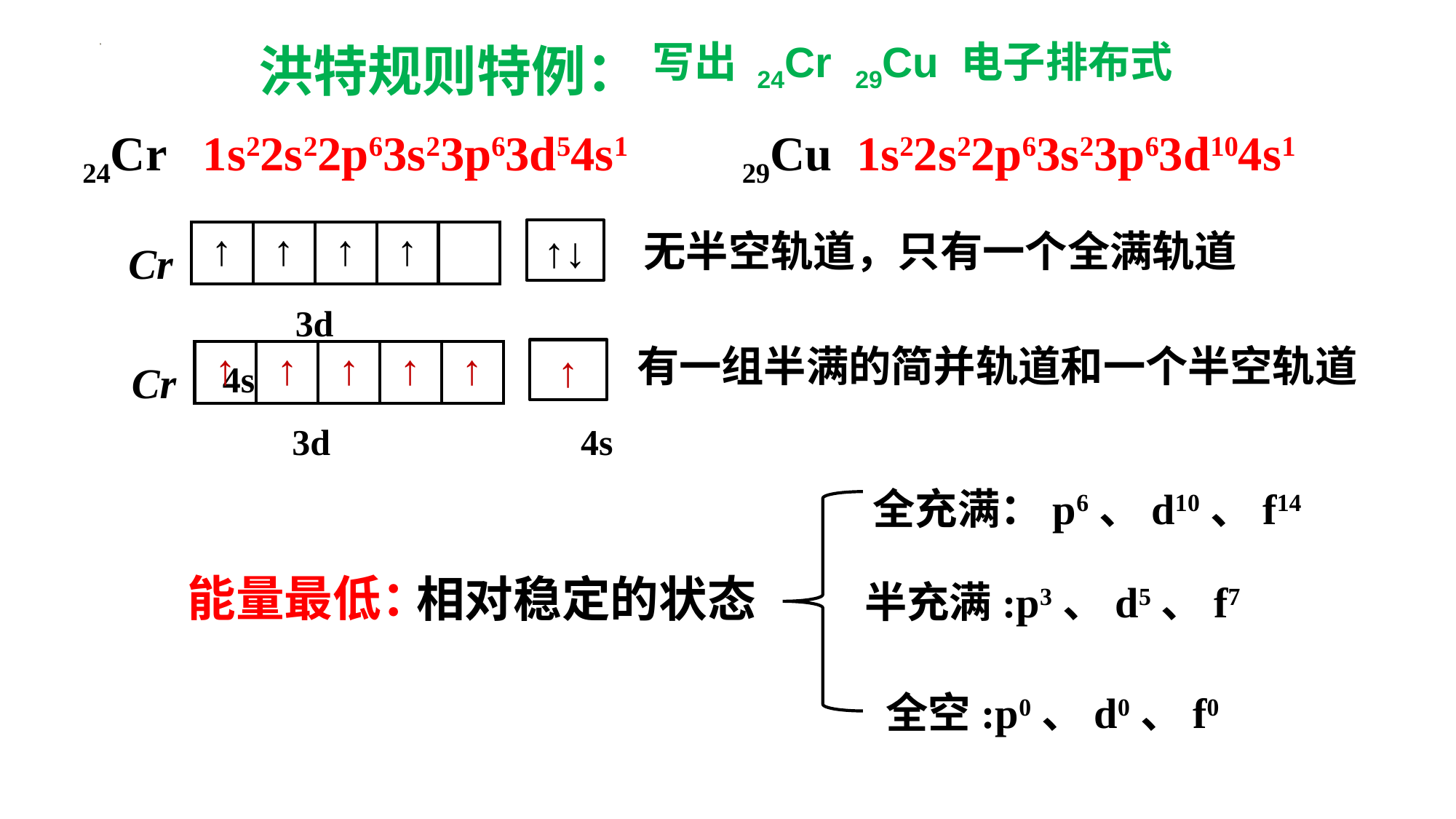

洪特规则特例：
写出 24Cr  29Cu 电子排布式
24Cr   1s22s22p63s23p63d54s1
29Cu  1s22s22p63s23p63d104s1
Cr
无半空轨道，只有一个全满轨道
↑↓
| ↑ | ↑ | ↑ | ↑ |  |
| --- | --- | --- | --- | --- |
        3d          　　 　4s
Cr
有一组半满的简并轨道和一个半空轨道
↑
| ↑ | ↑ | ↑ | ↑ | ↑ |
| --- | --- | --- | --- | --- |
        3d          　　 　   4s
全充满：p6、d10、f14

能量最低：
相对稳定的状态
半充满:p3、d5、f7
全空:p0、d0、f0